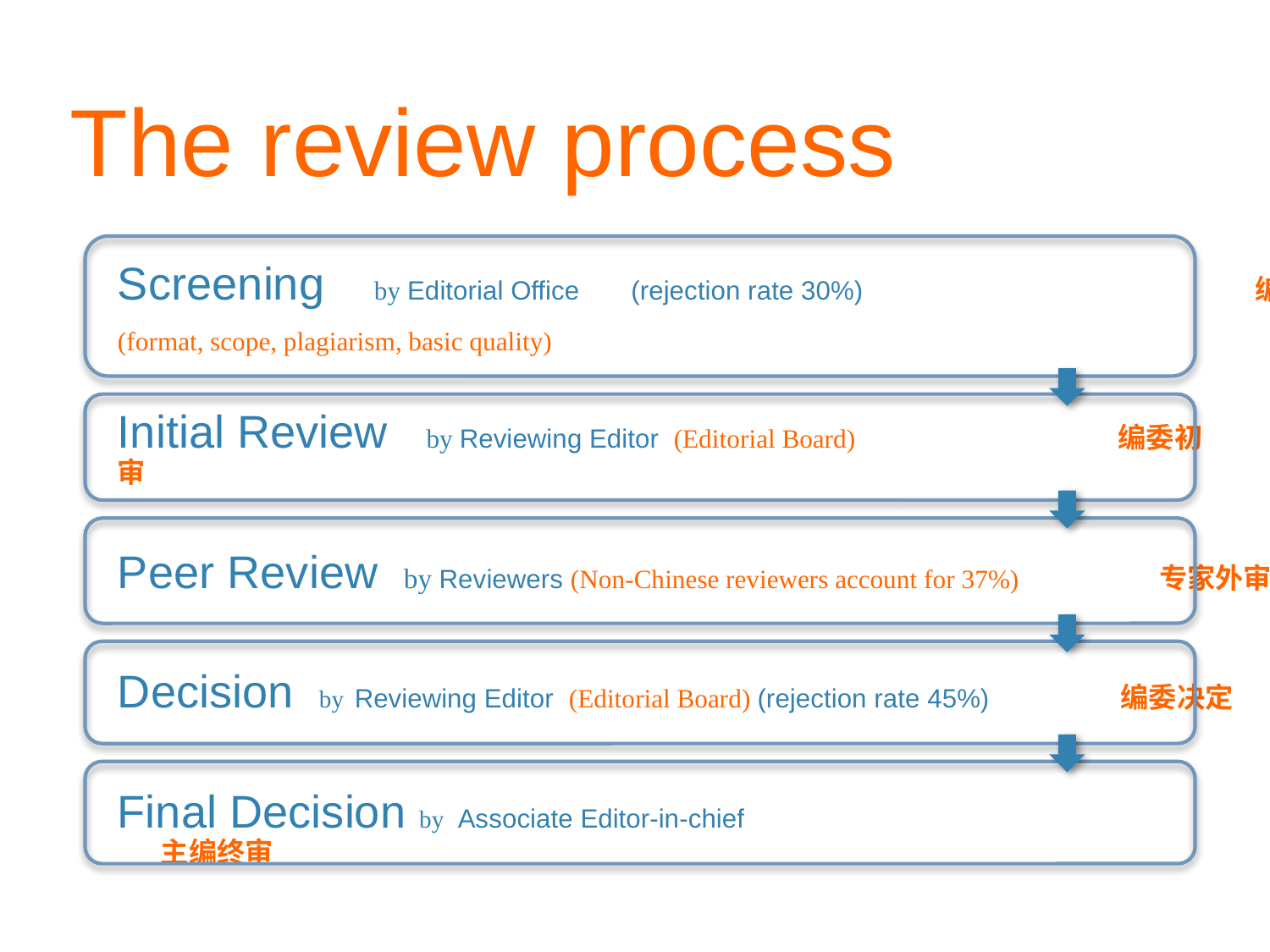

The review process

Screening    by Editorial Office       (rejection rate 30%)                                                    编辑部初审
(format, scope, plagiarism, basic quality)

Initial Review   by Reviewing Editor  (Editorial Board)                                       编委初审

Peer Review  by Reviewers (Non-Chinese reviewers account for 37%)                  专家外审

Decision  by Reviewing Editor  (Editorial Board) (rejection rate 45%)                   编委决定

Final Decision by Associate Editor-in-chief                                                                           主编终审